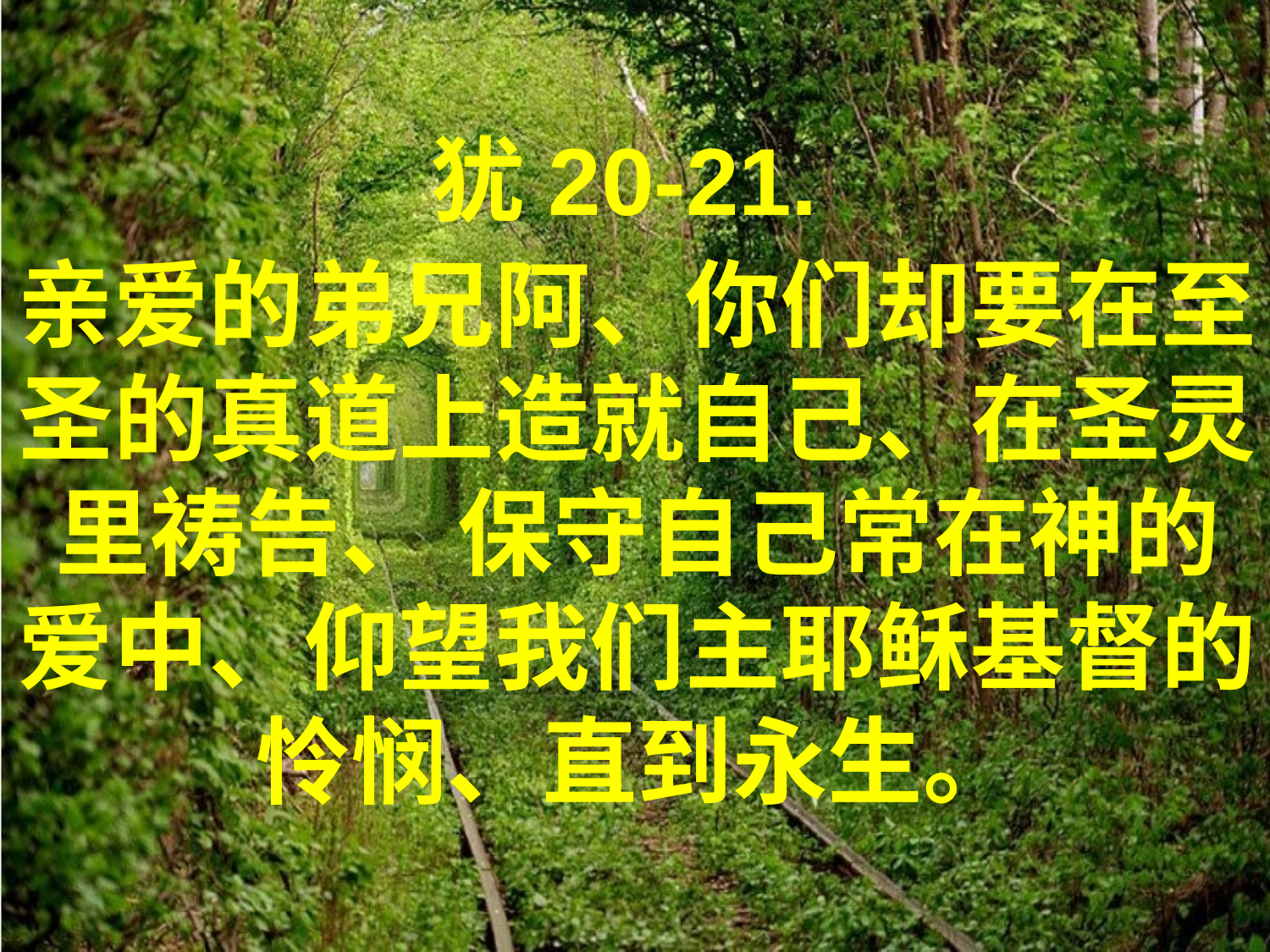

犹20-21.
亲爱的弟兄阿、你们却要在至圣的真道上造就自己、在圣灵里祷告、 保守自己常在神的爱中、仰望我们主耶稣基督的怜悯、直到永生。